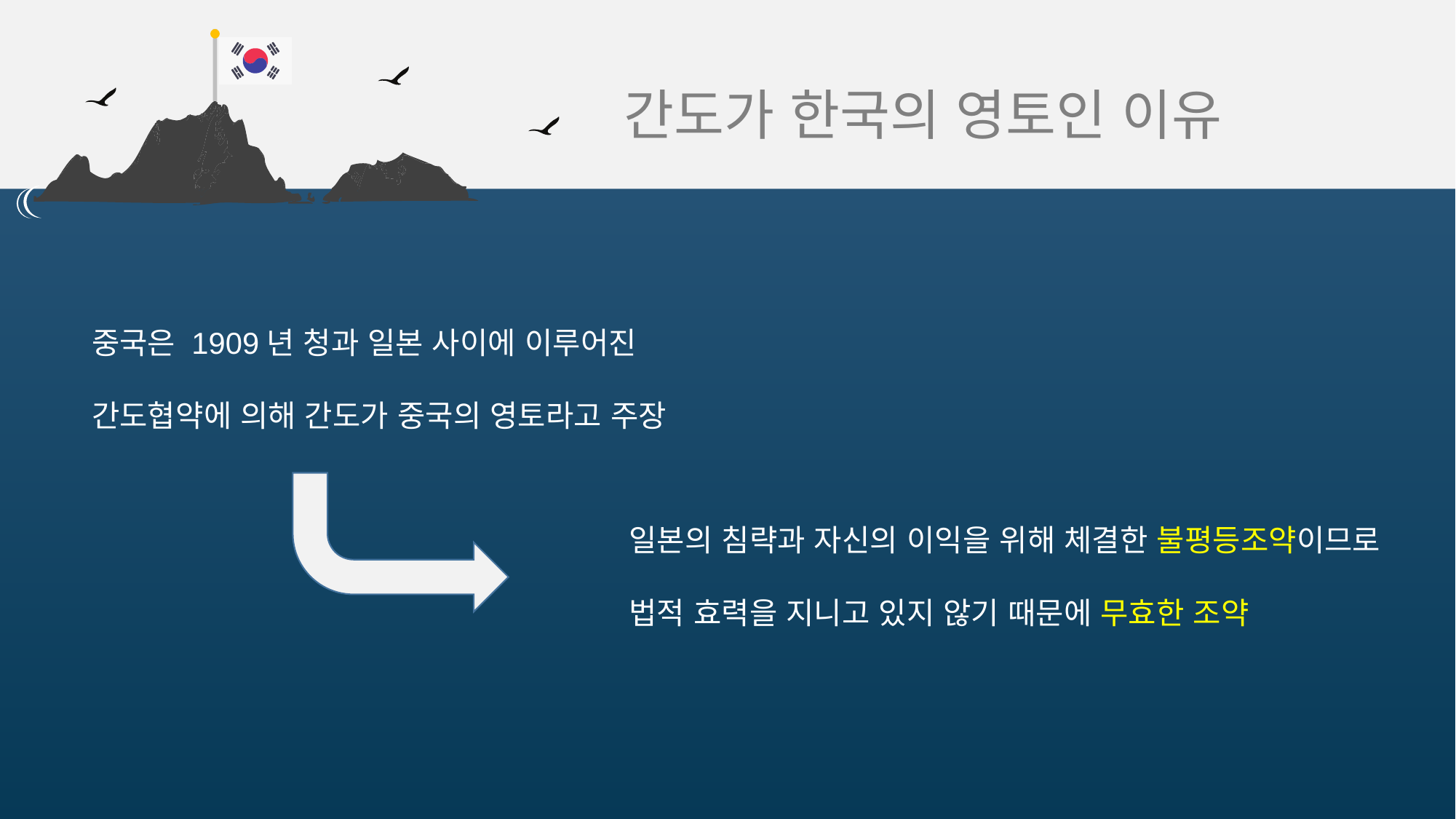

간도가 한국의 영토인 이유

중국은 1909년 청과 일본 사이에 이루어진
간도협약에 의해 간도가 중국의 영토라고 주장

일본의 침략과 자신의 이익을 위해 체결한 불평등조약이므로
법적 효력을 지니고 있지 않기 때문에 무효한 조약